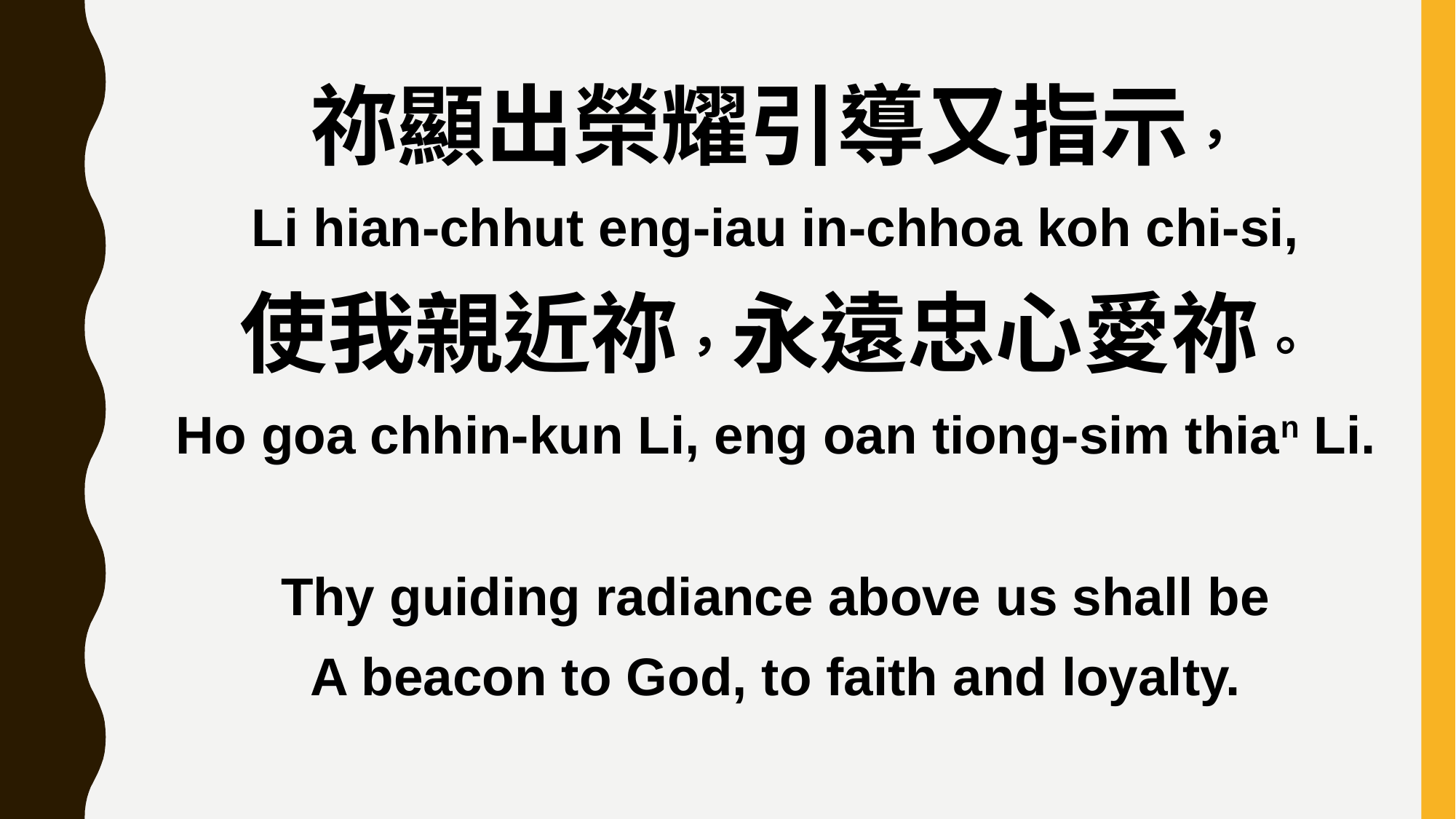

祢顯出榮耀引導又指示，
Li hian-chhut eng-iau in-chhoa koh chi-si,
使我親近祢，永遠忠心愛祢。
Ho goa chhin-kun Li, eng oan tiong-sim thian Li.

Thy guiding radiance above us shall be
A beacon to God, to faith and loyalty.